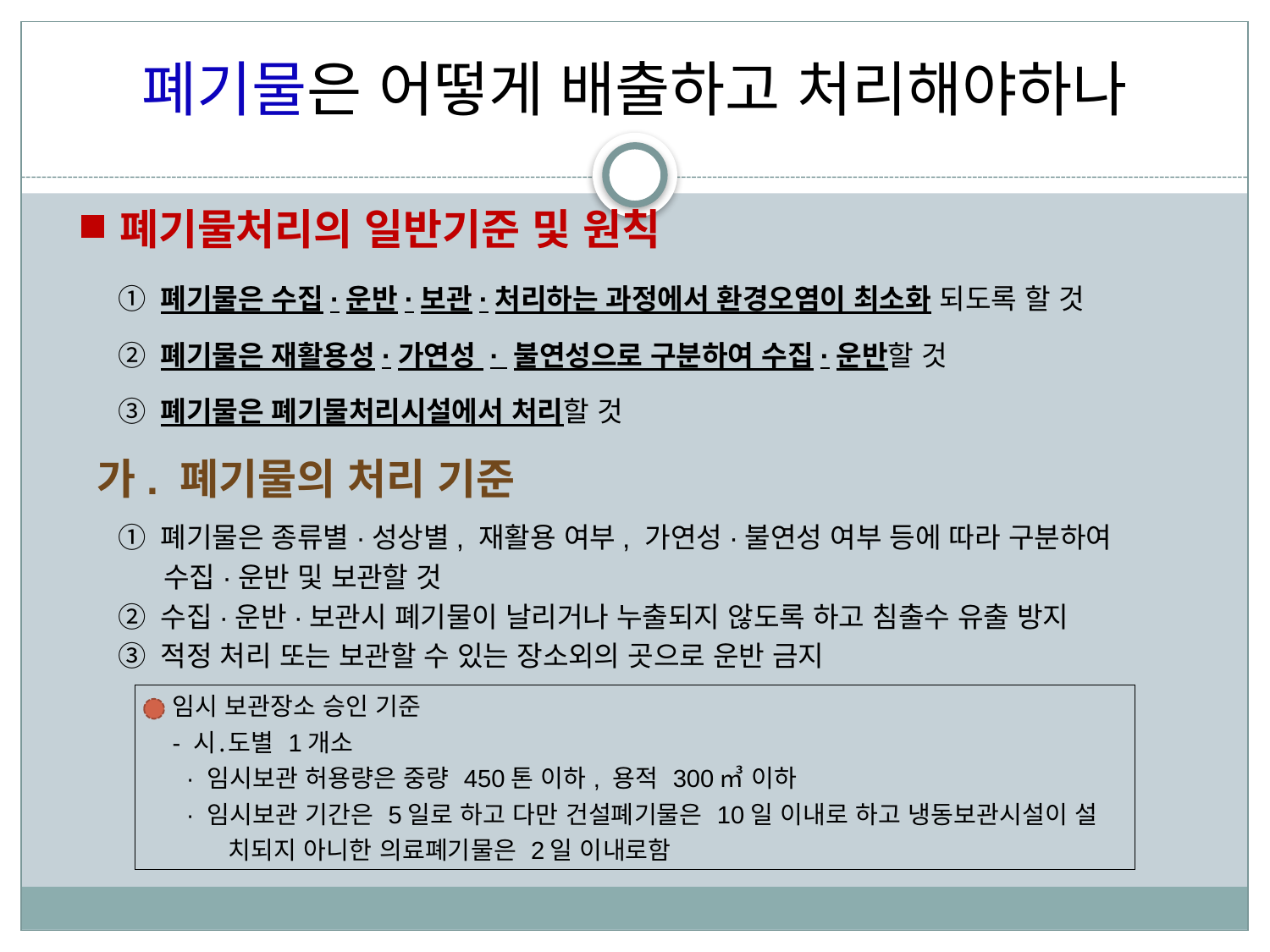

폐기물은 어떻게 배출하고 처리해야하나
폐기물처리의 일반기준 및 원칙

① 폐기물은 수집·운반·보관·처리하는 과정에서 환경오염이 최소화 되도록 할 것
② 폐기물은 재활용성·가연성 · 불연성으로 구분하여 수집·운반할 것
③ 폐기물은 폐기물처리시설에서 처리할 것
가. 폐기물의 처리 기준
① 폐기물은 종류별·성상별, 재활용 여부, 가연성·불연성 여부 등에 따라 구분하여
     수집·운반 및 보관할 것
② 수집·운반·보관시 폐기물이 날리거나 누출되지 않도록 하고 침출수 유출 방지
③ 적정 처리 또는 보관할 수 있는 장소외의 곳으로 운반 금지
| 임시 보관장소 승인 기준 - 시․도별 1개소 · 임시보관 허용량은 중량 450톤 이하, 용적 300㎥ 이하 · 임시보관 기간은 5일로 하고 다만 건설폐기물은 10일 이내로 하고 냉동보관시설이 설 치되지 아니한 의료폐기물은 2일 이내로함 |
| --- |